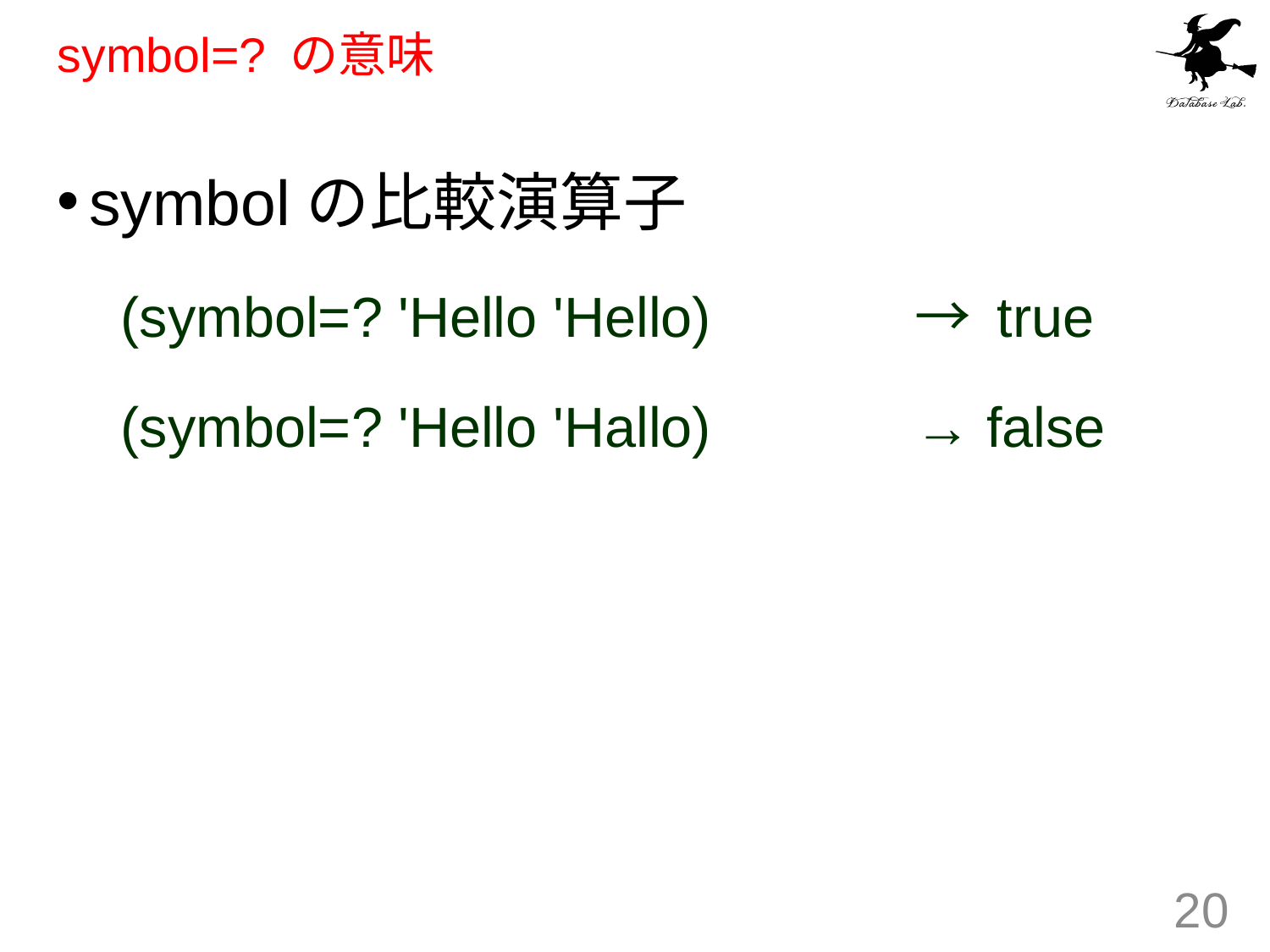

# symbol=? の意味
symbolの比較演算子
(symbol=? 'Hello 'Hello)　　	→ true
(symbol=? 'Hello 'Hallo)		→ false

20